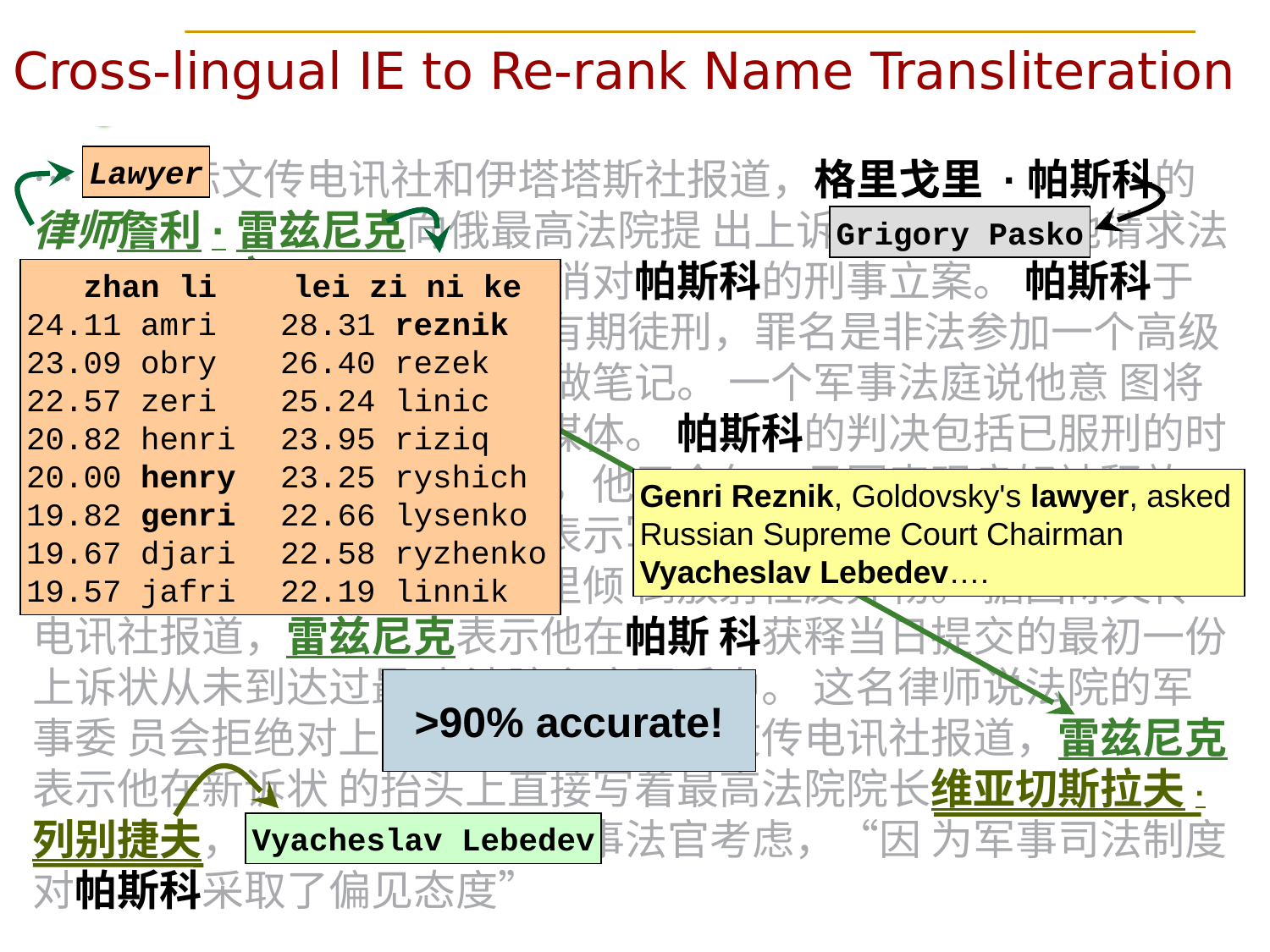

# Cross-lingual IE to Re-rank Name Transliteration
Lawyer

… 据国际文传电讯社和伊塔塔斯社报道，格里戈里 ·帕斯科的  律师詹利·雷兹尼克向俄最高法院提 出上诉。 报道说，他请求法庭宣布有罪判决无 效，并取消对帕斯科的刑事立案。 帕斯科于 2001 年 12 月被判处四年 有期徒刑，罪名是非法参加一个高级军事指挥官 会议，并在会上做笔记。 一个军事法庭说他意 图将笔记提供给他曾供职的日本媒体。 帕斯科的判决包括已服刑的时间。在服满三分之 二刑期后，他于今年一月因表现良好被释放。 他坚持称自己是无辜的，并表示军方因其披露俄 罗斯海军的环境破坏而惩罚他，这包括向海里倾 倒放射性废弃物。 据国际文传电讯社报道，雷兹尼克表示他在帕斯 科获释当日提交的最初一份上诉状从未到达过最 高法院主席团手中。 这名律师说法院的军事委 员会拒绝对上诉进行审理。国际文传电讯社报道，雷兹尼克表示他在新诉状 的抬头上直接写着最高法院院长维亚切斯拉夫· 列别捷夫，并要求此案不由军事法官考虑，“因 为军事司法制度对帕斯科采取了偏见态度”

Grigory Pasko

   zhan li    lei zi ni ke
24.11 amri	28.31 reznik
23.09 obry	26.40 rezek
22.57 zeri	25.24 linic
20.82 henri	23.95 riziq
20.00 henry	23.25 ryshich
19.82 genri	22.66 lysenko
19.67 djari	22.58 ryzhenko
19.57 jafri	22.19 linnik

   zhan li    lei zi ni ke
24.11 amri	28.31 reznik
23.09 obry	26.40 rezek
22.57 zeri	25.24 linic
20.82 henri	23.95 riziq
20.00 henry	23.25 ryshich
19.82 genri	22.66 lysenko
19.67 djari	22.58 ryzhenko
19.57 jafri	22.19 linnik

Genri Reznik, Goldovsky's lawyer, asked Russian Supreme Court Chairman Vyacheslav Lebedev….
Henry Reznik
Genri Reznik
>90% accurate!

Vyacheslav Lebedev